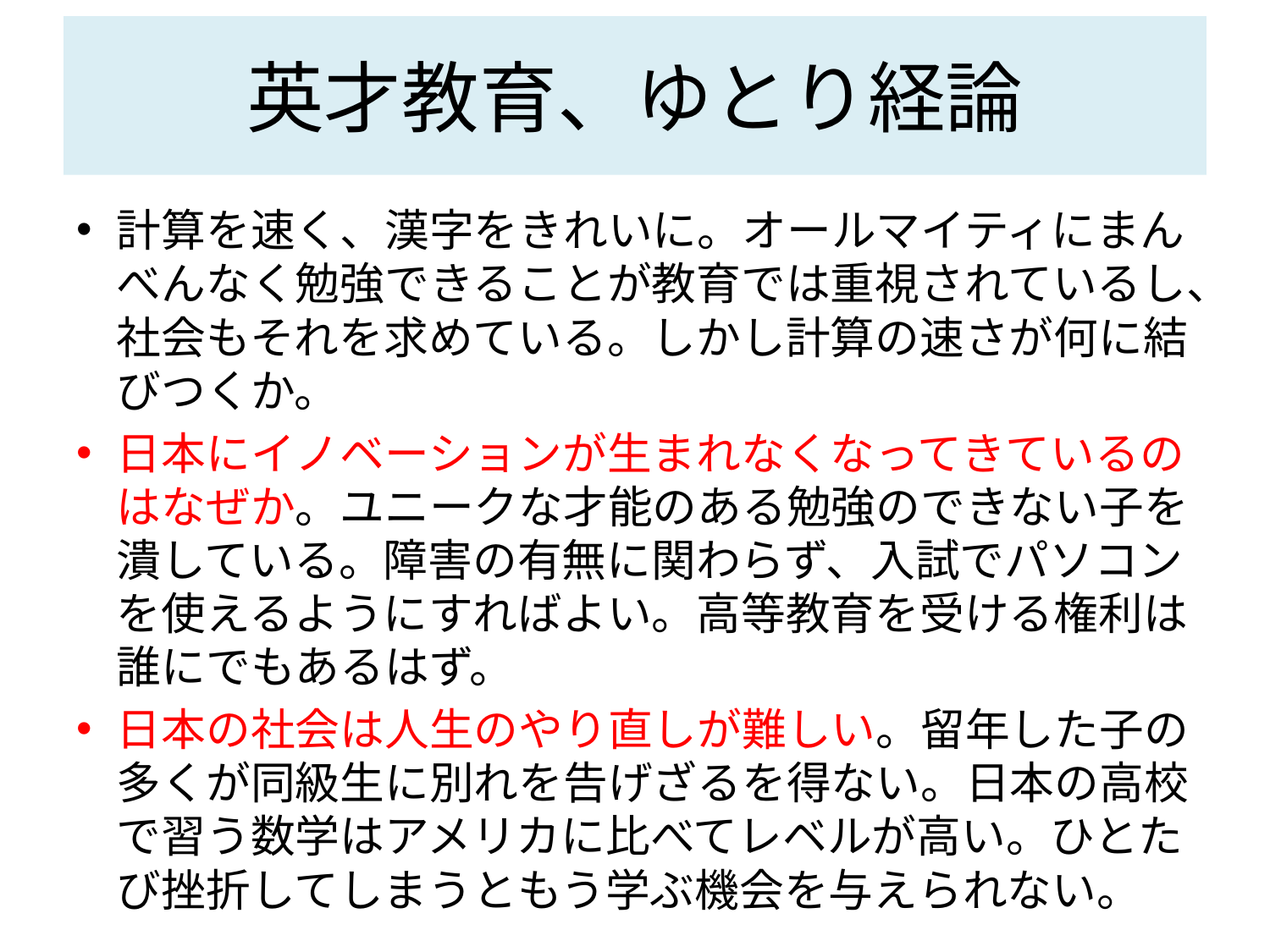

# 英才教育、ゆとり経論
計算を速く、漢字をきれいに。オールマイティにまんべんなく勉強できることが教育では重視されているし、社会もそれを求めている。しかし計算の速さが何に結びつくか。
日本にイノベーションが生まれなくなってきているのはなぜか。ユニークな才能のある勉強のできない子を潰している。障害の有無に関わらず、入試でパソコンを使えるようにすればよい。高等教育を受ける権利は誰にでもあるはず。
日本の社会は人生のやり直しが難しい。留年した子の多くが同級生に別れを告げざるを得ない。日本の高校で習う数学はアメリカに比べてレベルが高い。ひとたび挫折してしまうともう学ぶ機会を与えられない。